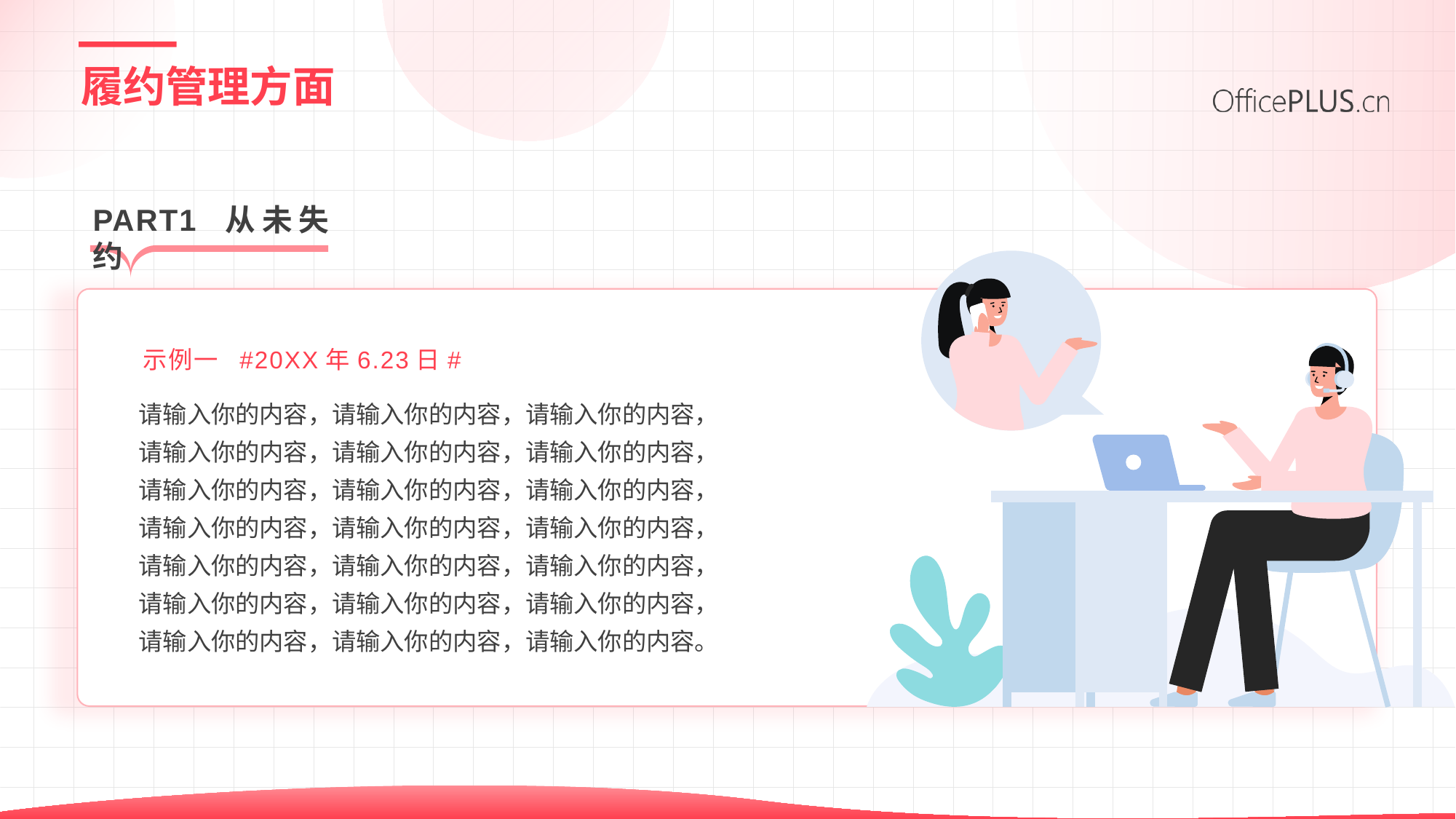

# 履约管理方面
PART1 从未失约

示例一  #20XX年6.23日#
请输入你的内容，请输入你的内容，请输入你的内容，请输入你的内容，请输入你的内容，请输入你的内容，请输入你的内容，请输入你的内容，请输入你的内容，请输入你的内容，请输入你的内容，请输入你的内容，请输入你的内容，请输入你的内容，请输入你的内容，请输入你的内容，请输入你的内容，请输入你的内容，请输入你的内容，请输入你的内容，请输入你的内容。